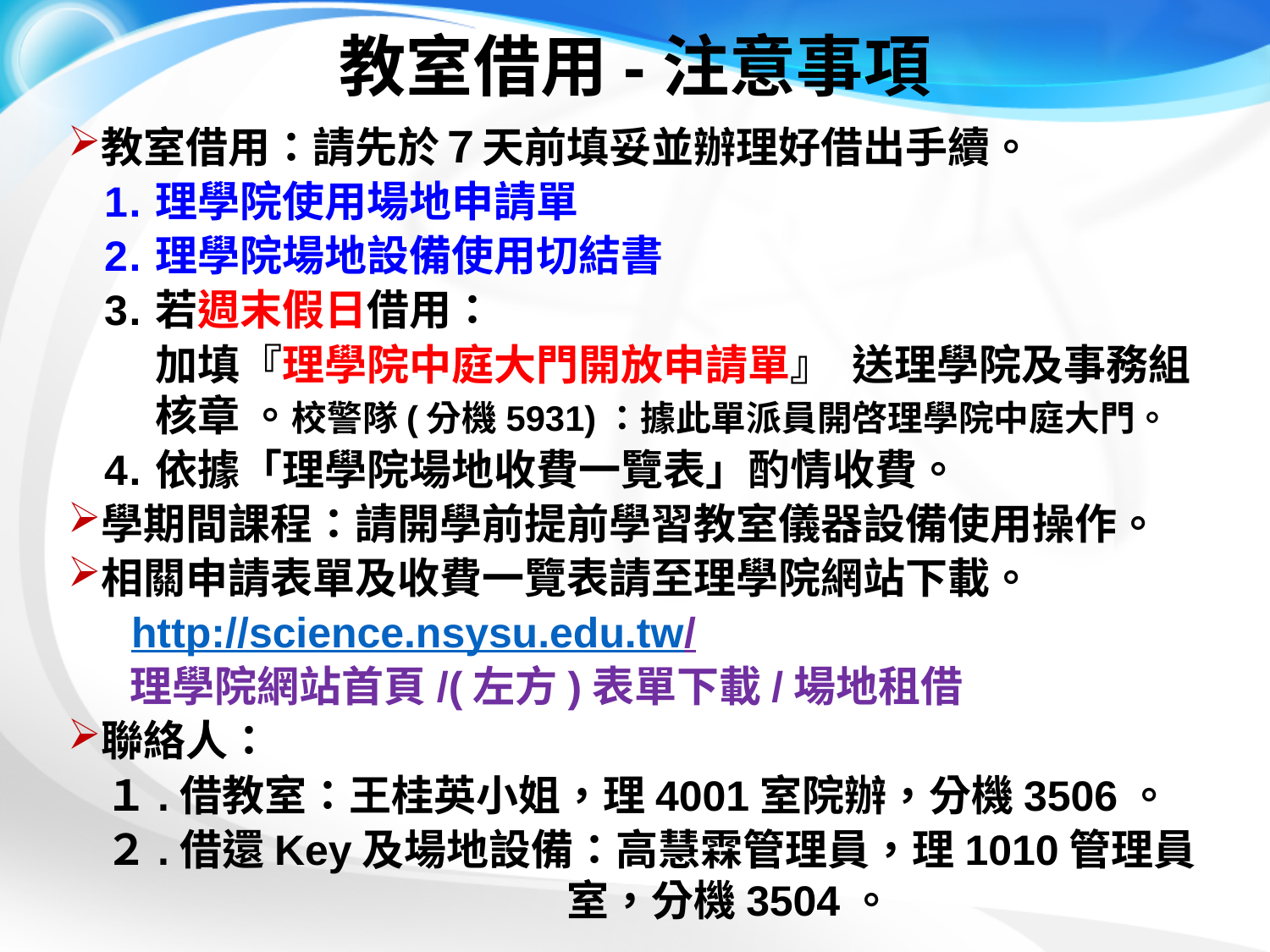

# 教室借用-注意事項
教室借用：請先於７天前填妥並辦理好借出手續。
理學院使用場地申請單
理學院場地設備使用切結書
若週末假日借用：
加填『理學院中庭大門開放申請單』  送理學院及事務組核章 。校警隊(分機5931)：據此單派員開啓理學院中庭大門。
依據「理學院場地收費一覽表」酌情收費。
學期間課程：請開學前提前學習教室儀器設備使用操作。
相關申請表單及收費一覽表請至理學院網站下載。
http://science.nsysu.edu.tw/
理學院網站首頁/(左方)表單下載/場地租借
聯絡人：
１.借教室：王桂英小姐，理4001室院辦，分機3506。
２.借還Key及場地設備：高慧霖管理員，理1010管理員室，分機3504。